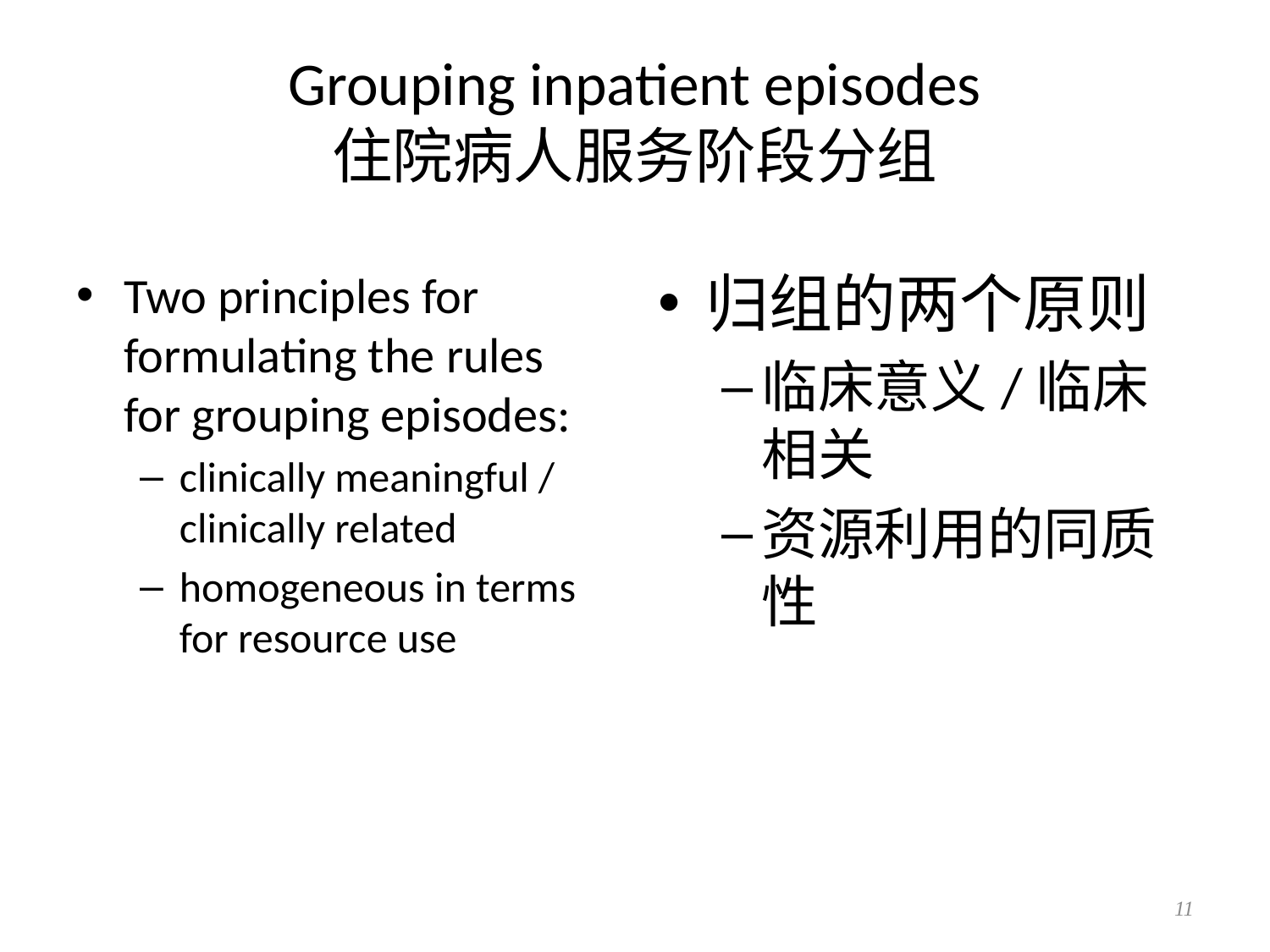

# Grouping inpatient episodes 住院病人服务阶段分组
Two principles for formulating the rules for grouping episodes:
clinically meaningful / clinically related
homogeneous in terms for resource use
归组的两个原则
临床意义/临床相关
资源利用的同质性
11